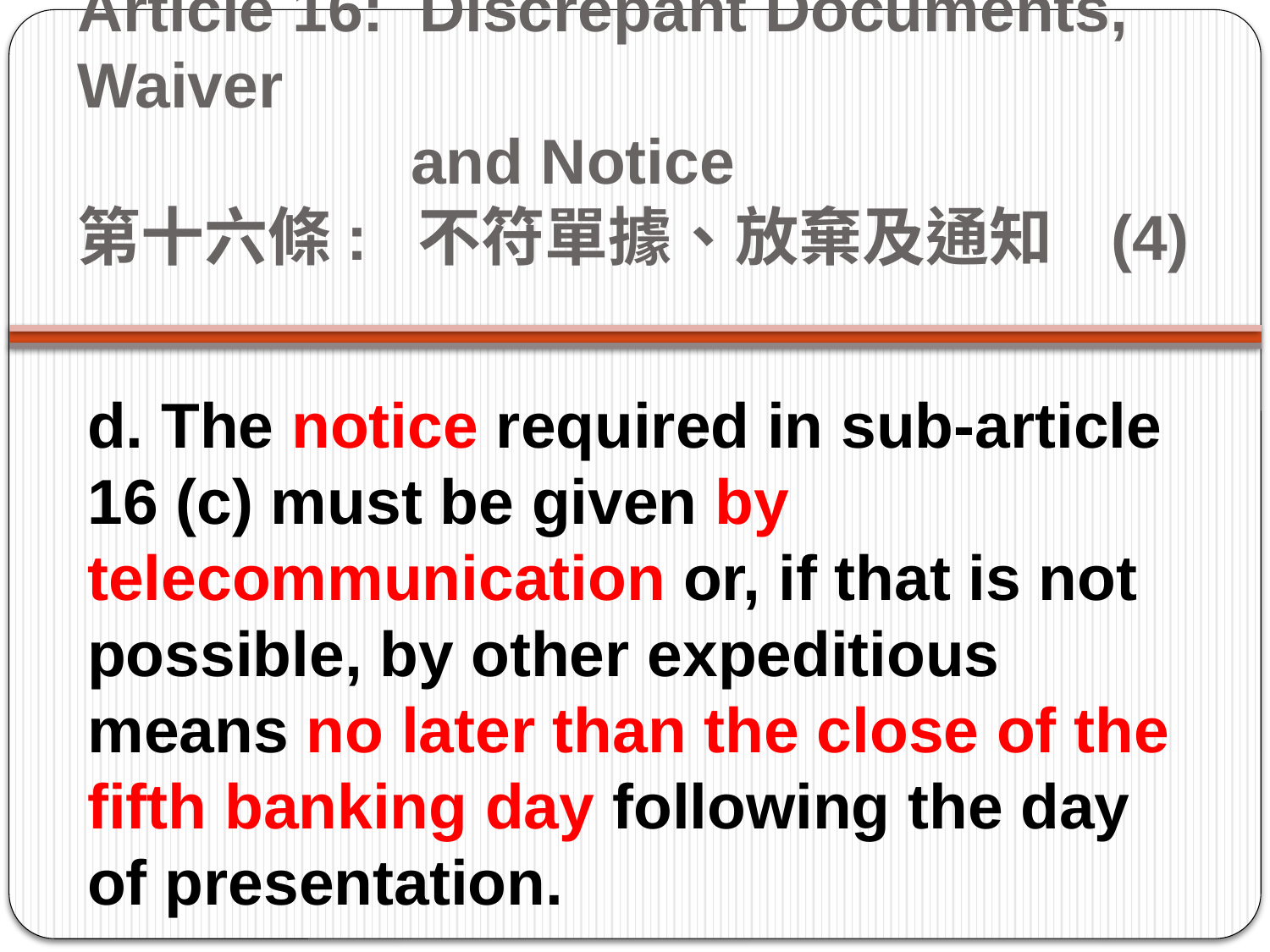

# Article 16:  Discrepant Documents, Waiver and Notice    第十六條:  不符單據、放棄及通知   (4)
d. The notice required in sub-article 16 (c) must be given by telecommunication or, if that is not possible, by other expeditious means no later than the close of the fifth banking day following the day of presentation.